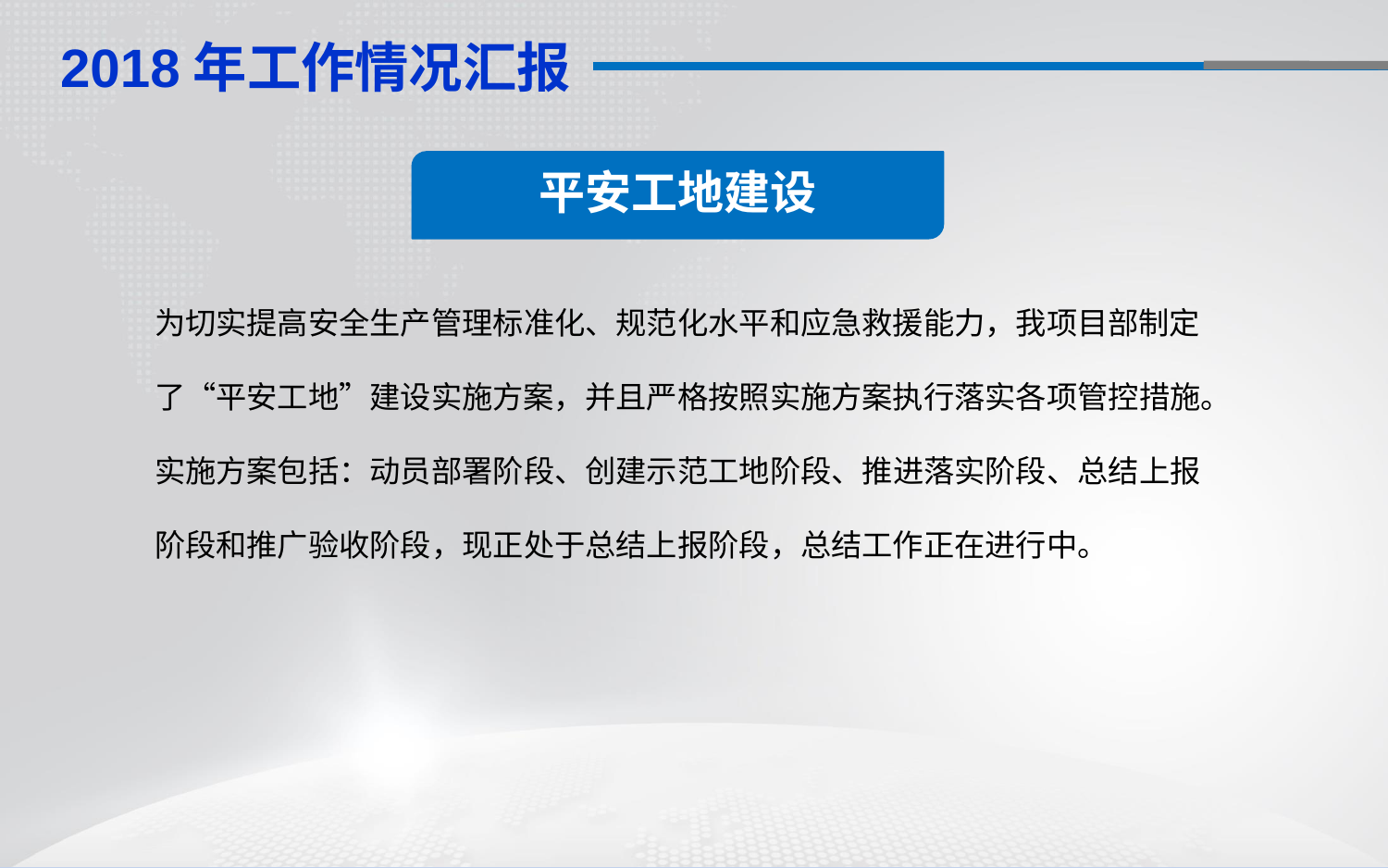

平安工地建设
为切实提高安全生产管理标准化、规范化水平和应急救援能力，我项目部制定了“平安工地”建设实施方案，并且严格按照实施方案执行落实各项管控措施。实施方案包括：动员部署阶段、创建示范工地阶段、推进落实阶段、总结上报阶段和推广验收阶段，现正处于总结上报阶段，总结工作正在进行中。